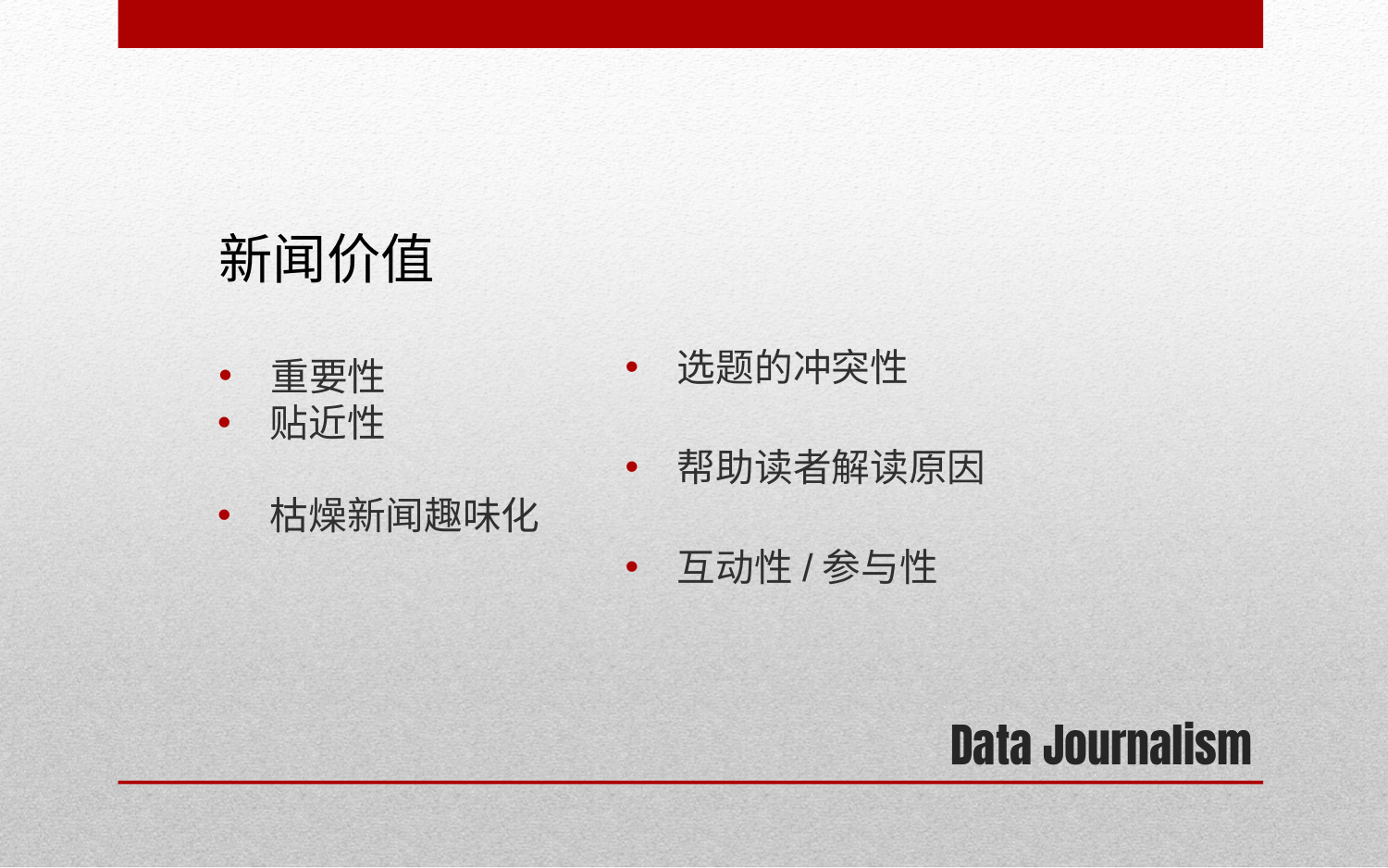

新闻价值
选题的冲突性
帮助读者解读原因
互动性/参与性

贴近性
枯燥新闻趣味化

重要性
Data Journalism